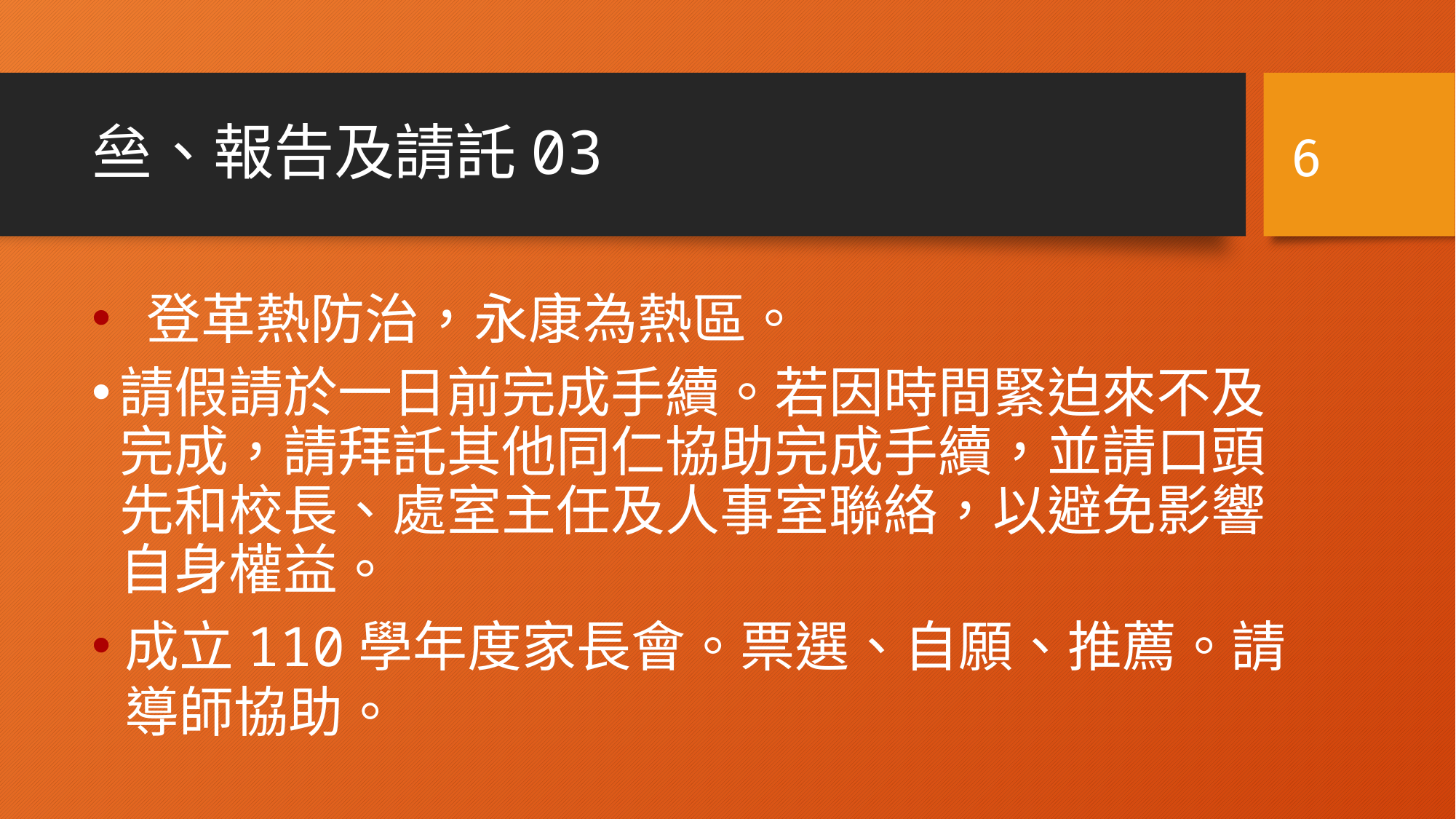

6
# 亝、報告及請託03
登革熱防治，永康為熱區。
請假請於一日前完成手續。若因時間緊迫來不及完成，請拜託其他同仁協助完成手續，並請口頭先和校長、處室主任及人事室聯絡，以避免影響自身權益。
成立110學年度家長會。票選、自願、推薦。請導師協助。